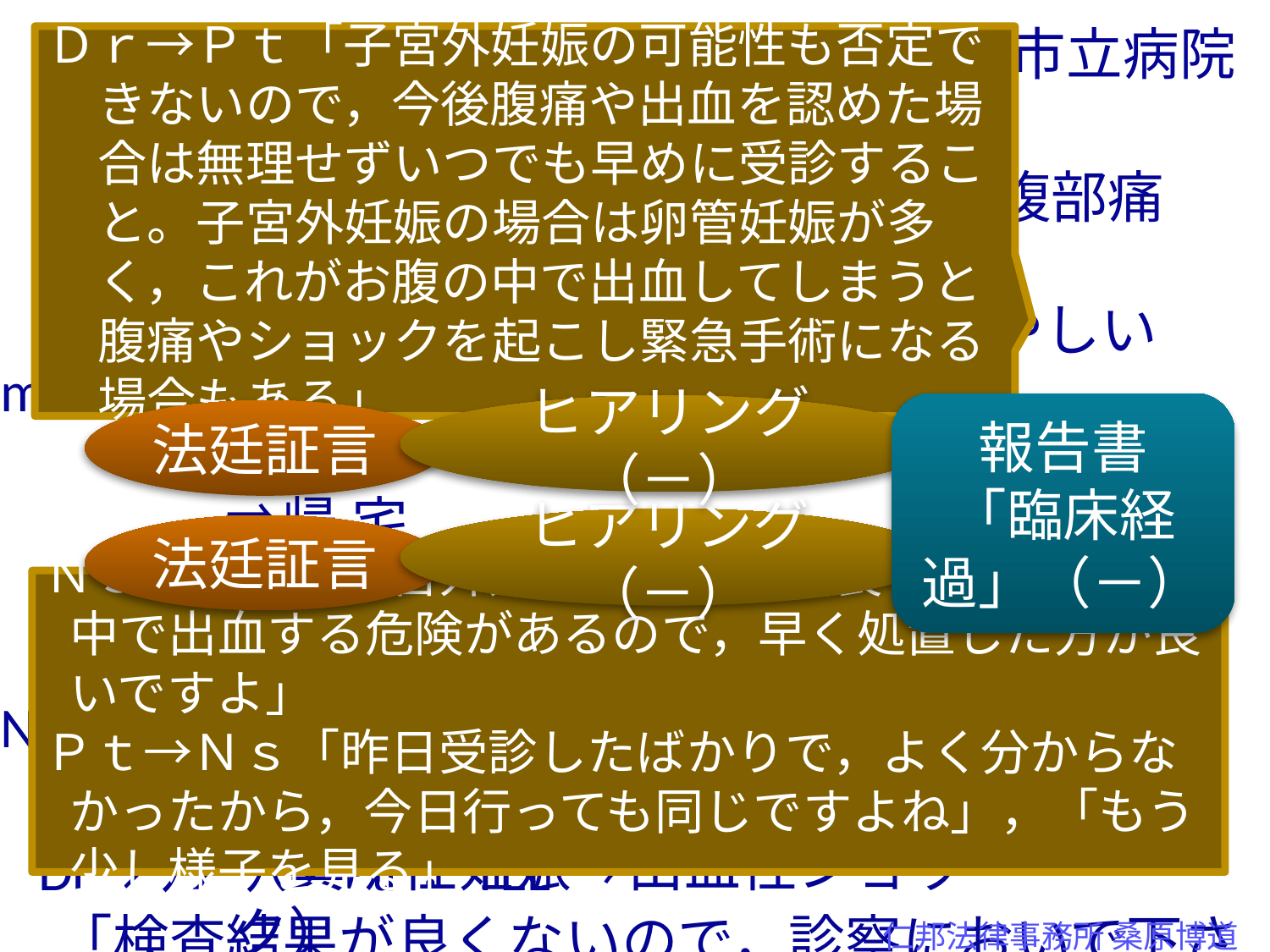

Ｐｔ：Ｆ（妊娠５Ｗ）　　　Ｈｓｐ：市立病院
　2007（H19）
　10/3　外来　不正性器出血（－） 下腹部痛（－）
　　12：40　【ｴｺｰ】右卵巣周囲にあやしいmass
　　　　　　　　　　　　　　　　　　　　　　　　　　⇒帰 宅
　　16：03　【尿βhCG】25290IU/mL
　10/4　9：00　Pt→Ns：TEL「腹痛」　Ns→Pt：「来院を」

   Dr→ｸﾗｰｸ→Pt：TEL
　「検査結果が良くないので，診察においで下さいとの　 事ですので，11時までにお越し頂けますか」
　14：05　病院到着（救急車）
　⇒死亡
Ｄｒ→Ｐｔ「子宮外妊娠の可能性も否定できないので，今後腹痛や出血を認めた場合は無理せずいつでも早めに受診すること。子宮外妊娠の場合は卵管妊娠が多く，これがお腹の中で出血してしまうと腹痛やショックを起こし緊急手術になる場合もある」
報告書
「臨床経過」（－）
ヒアリング（－）
法廷証言
ヒアリング（－）
法廷証言
Ｎｓ→Ｐｔ「子宮外妊娠であれば破裂して，お腹の中で出血する危険があるので，早く処置した方が良いですよ」
Ｐｔ→Ｎｓ「昨日受診したばかりで，よく分からなかったから，今日行っても同じですよね」，「もう少し様子を見る」
Pt「了解」
（異所性妊娠⇒出血性ショック）
仁邦法律事務所 桑原博道